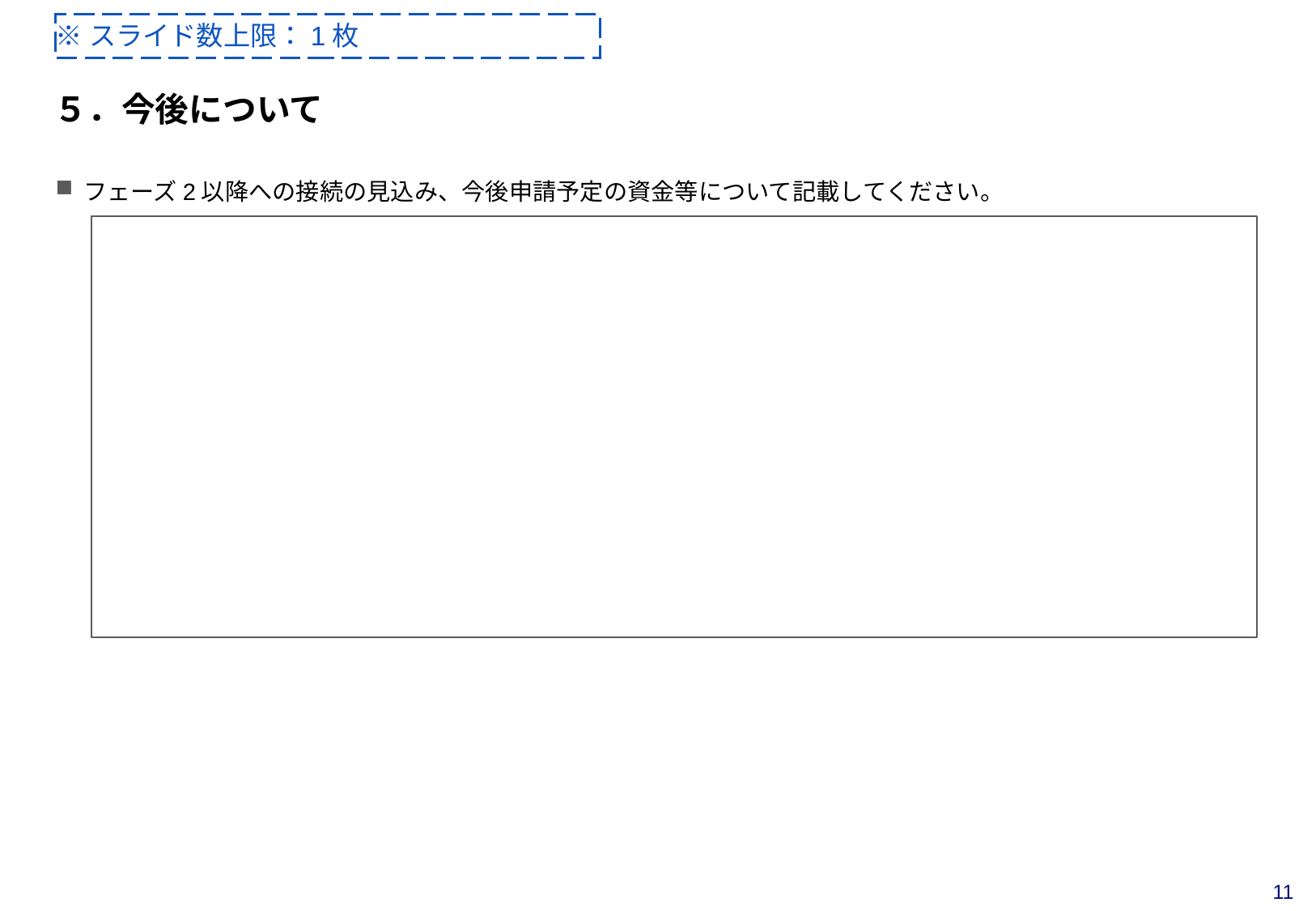

※スライド数上限：1枚
# ５．今後について
フェーズ2以降への接続の見込み、今後申請予定の資金等について記載してください。